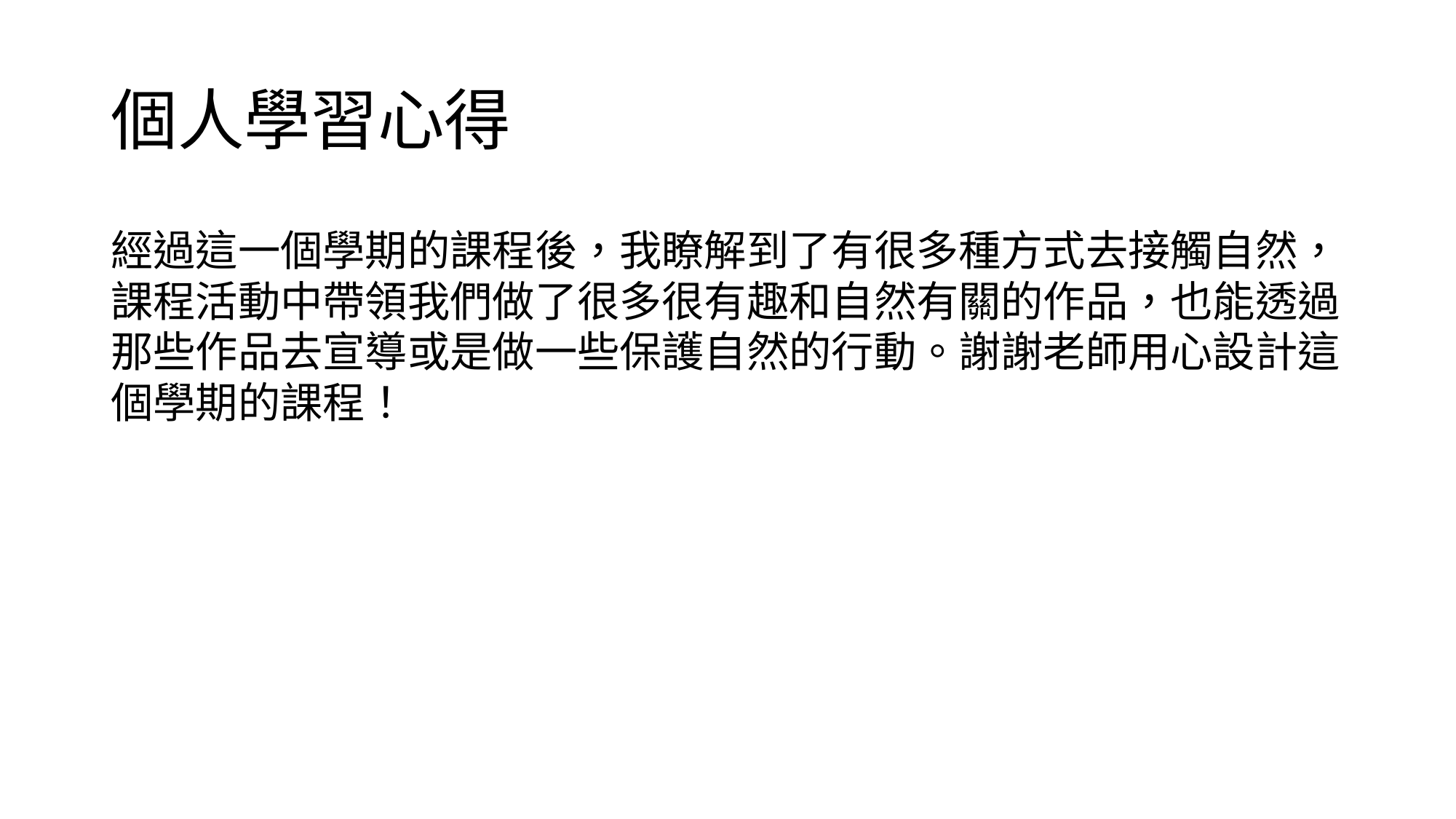

# 個人學習心得
經過這一個學期的課程後，我瞭解到了有很多種方式去接觸自然，課程活動中帶領我們做了很多很有趣和自然有關的作品，也能透過那些作品去宣導或是做一些保護自然的行動。謝謝老師用心設計這個學期的課程！